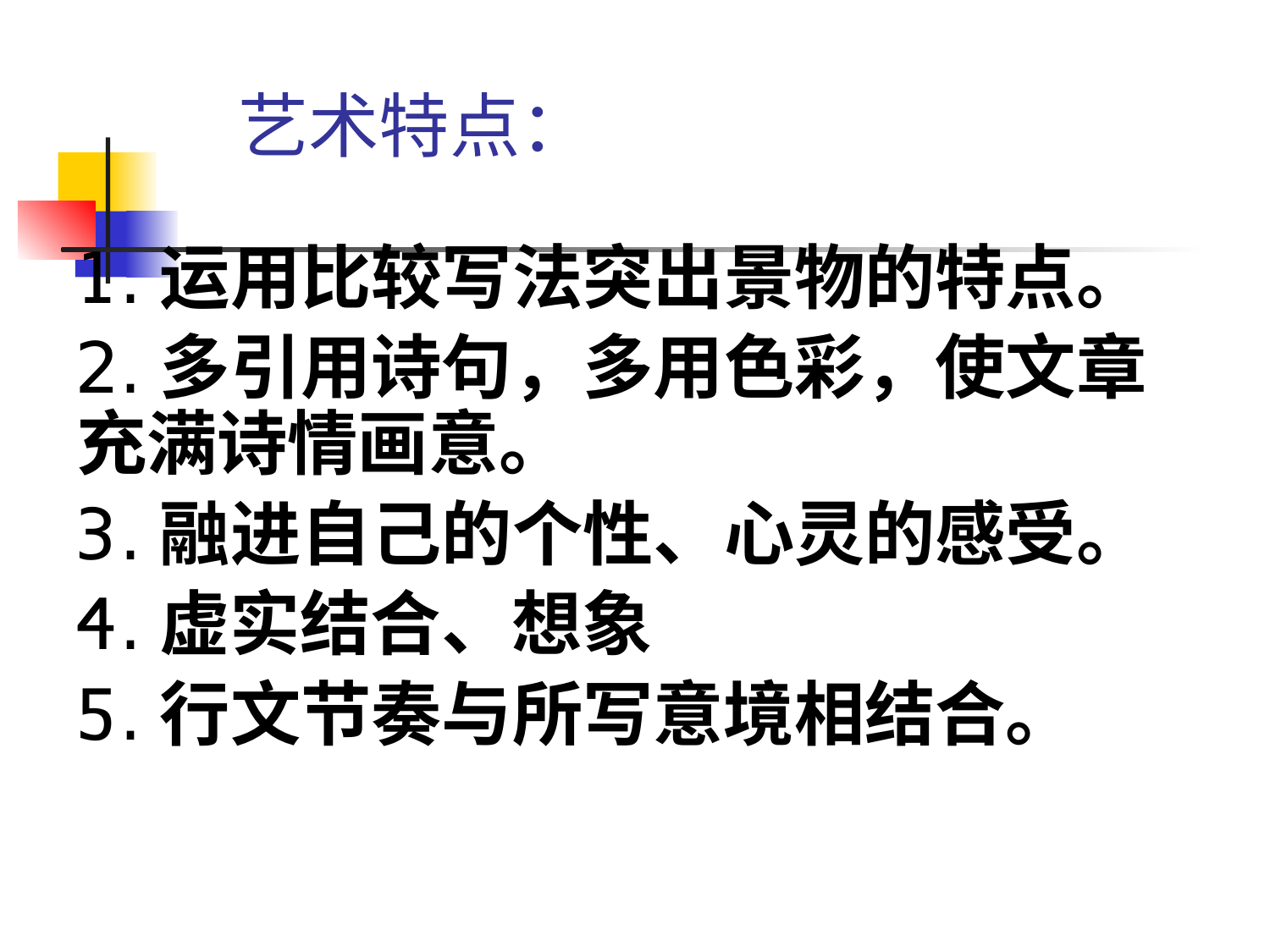

# 艺术特点：
1.运用比较写法突出景物的特点。
2.多引用诗句，多用色彩，使文章充满诗情画意。
3.融进自己的个性、心灵的感受。
4.虚实结合、想象
5.行文节奏与所写意境相结合。